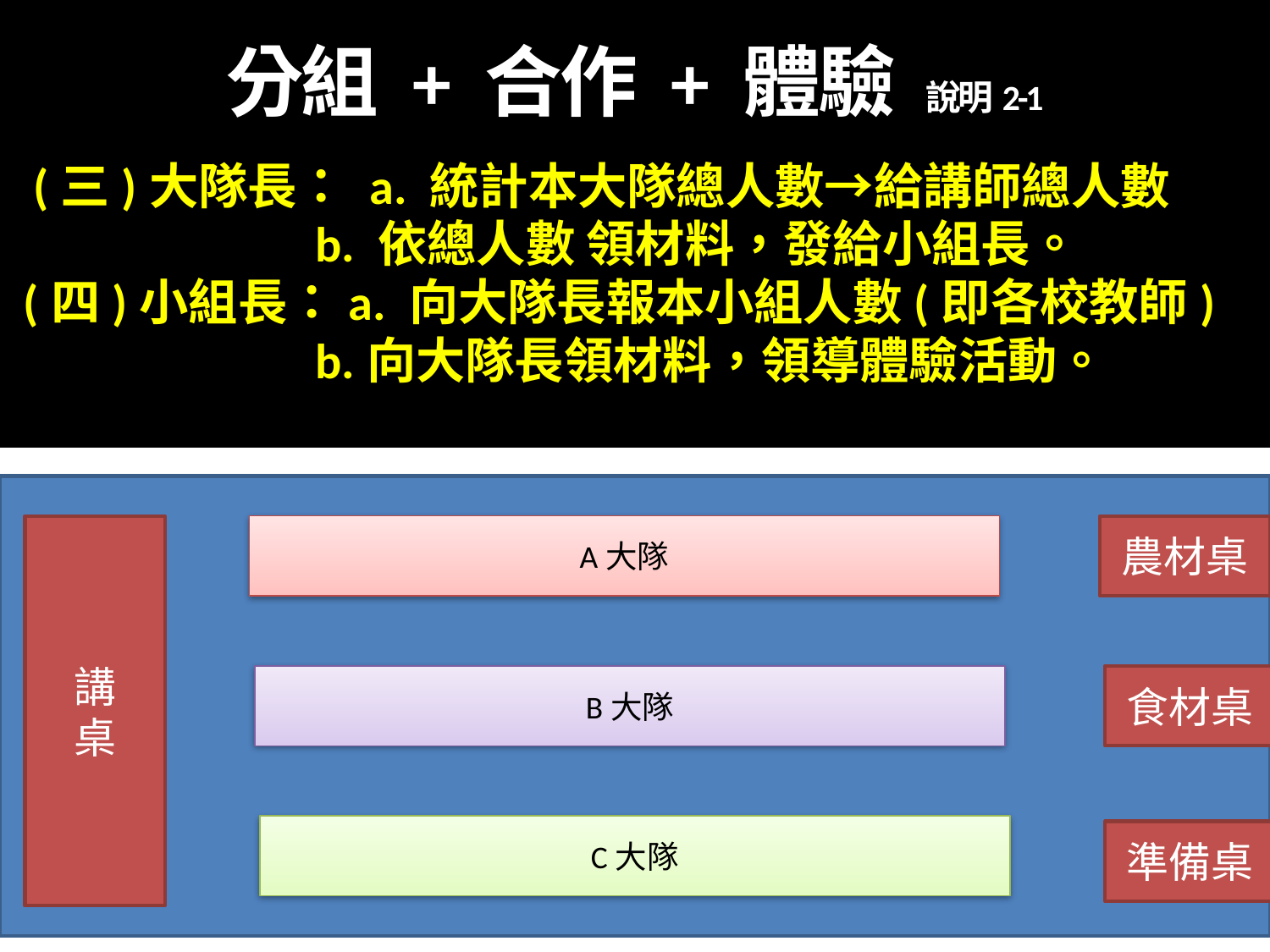

# 分組 + 合作 + 體驗  說明2-1
  (三)大隊長： a. 統計本大隊總人數→給講師總人數
                           b. 依總人數 領材料，發給小組長。
 (四)小組長：a. 向大隊長報本小組人數(即各校教師)
                           b.向大隊長領材料，領導體驗活動。

講
桌
A大隊
農材桌
B大隊
食材桌
C大隊
準備桌